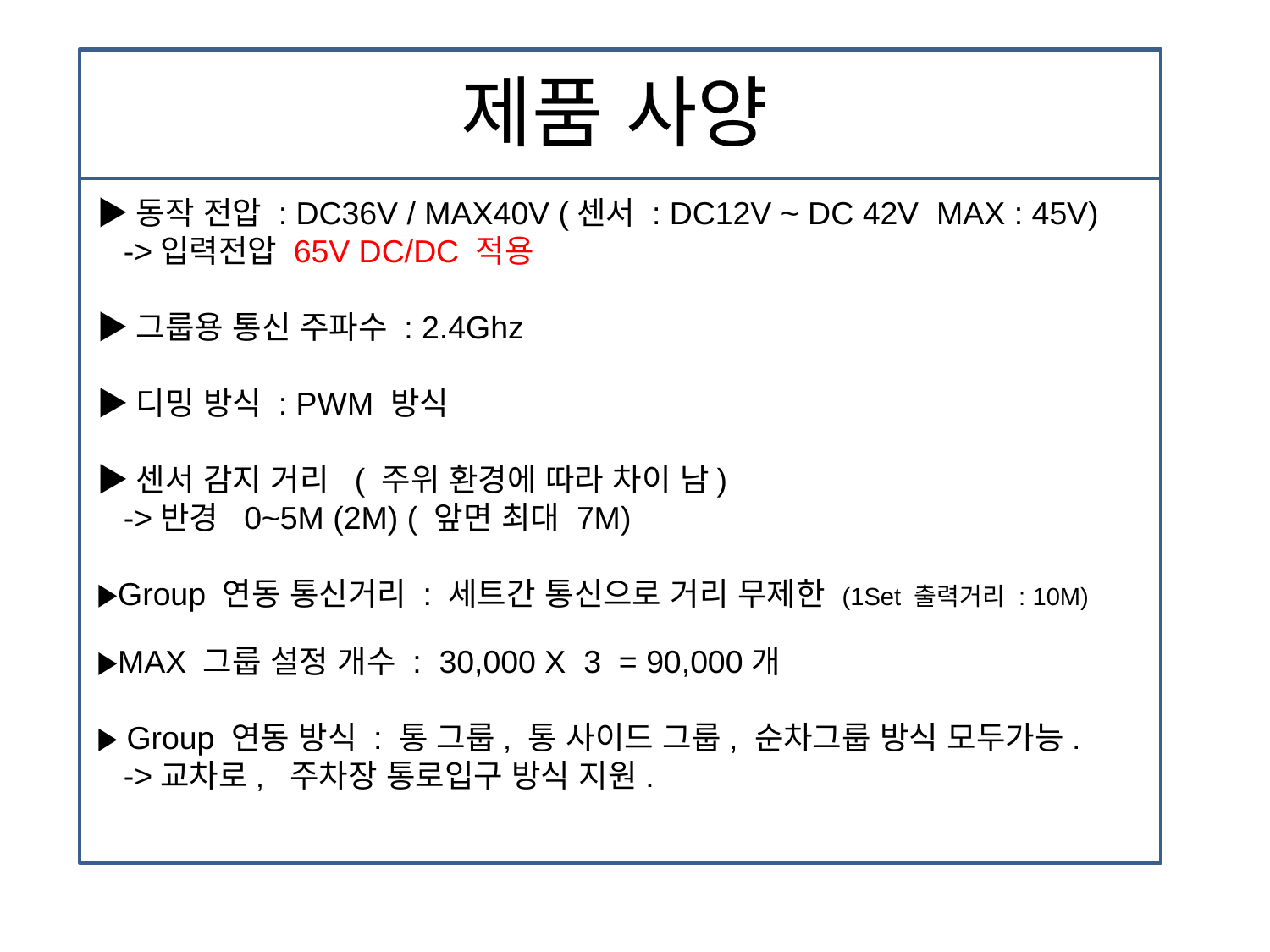

# 제품 사양

▶동작 전압 : DC36V / MAX40V (센서 : DC12V ~ DC 42V  MAX : 45V)
   ->입력전압 65V DC/DC 적용

▶그룹용 통신 주파수 : 2.4Ghz

▶디밍 방식 : PWM 방식

▶센서 감지 거리  ( 주위 환경에 따라 차이 남)
   ->반경  0~5M (2M) ( 앞면 최대 7M)

▶Group 연동 통신거리 : 세트간 통신으로 거리 무제한 (1Set 출력거리 : 10M)

▶MAX 그룹 설정 개수 :  30,000 X  3  = 90,000개

▶ Group 연동 방식 : 통 그룹, 통 사이드 그룹, 순차그룹 방식 모두가능.
   ->교차로,  주차장 통로입구 방식 지원.